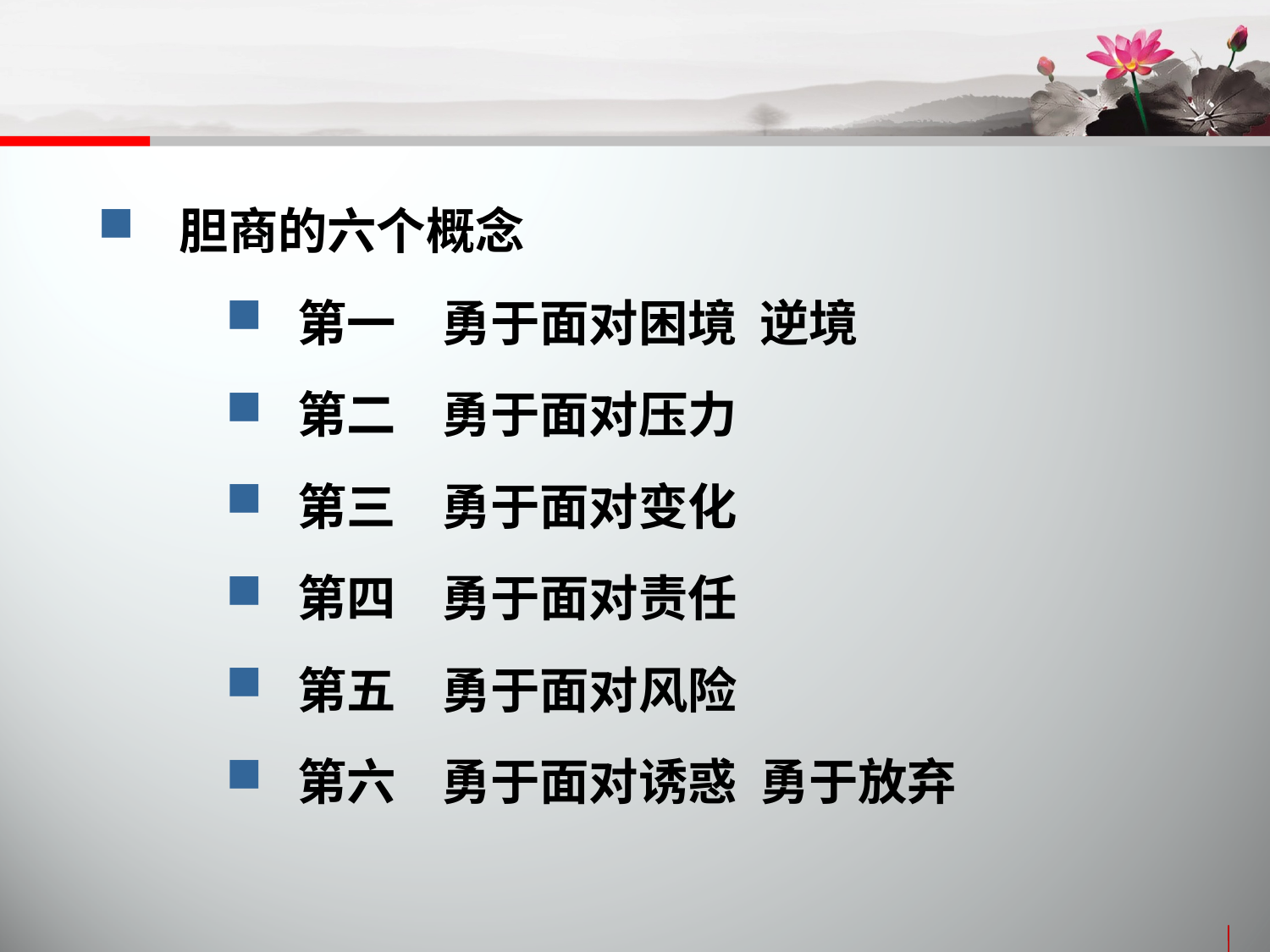

胆商的六个概念
  第一    勇于面对困境  逆境
  第二    勇于面对压力
  第三    勇于面对变化
  第四    勇于面对责任
  第五    勇于面对风险
  第六    勇于面对诱惑  勇于放弃